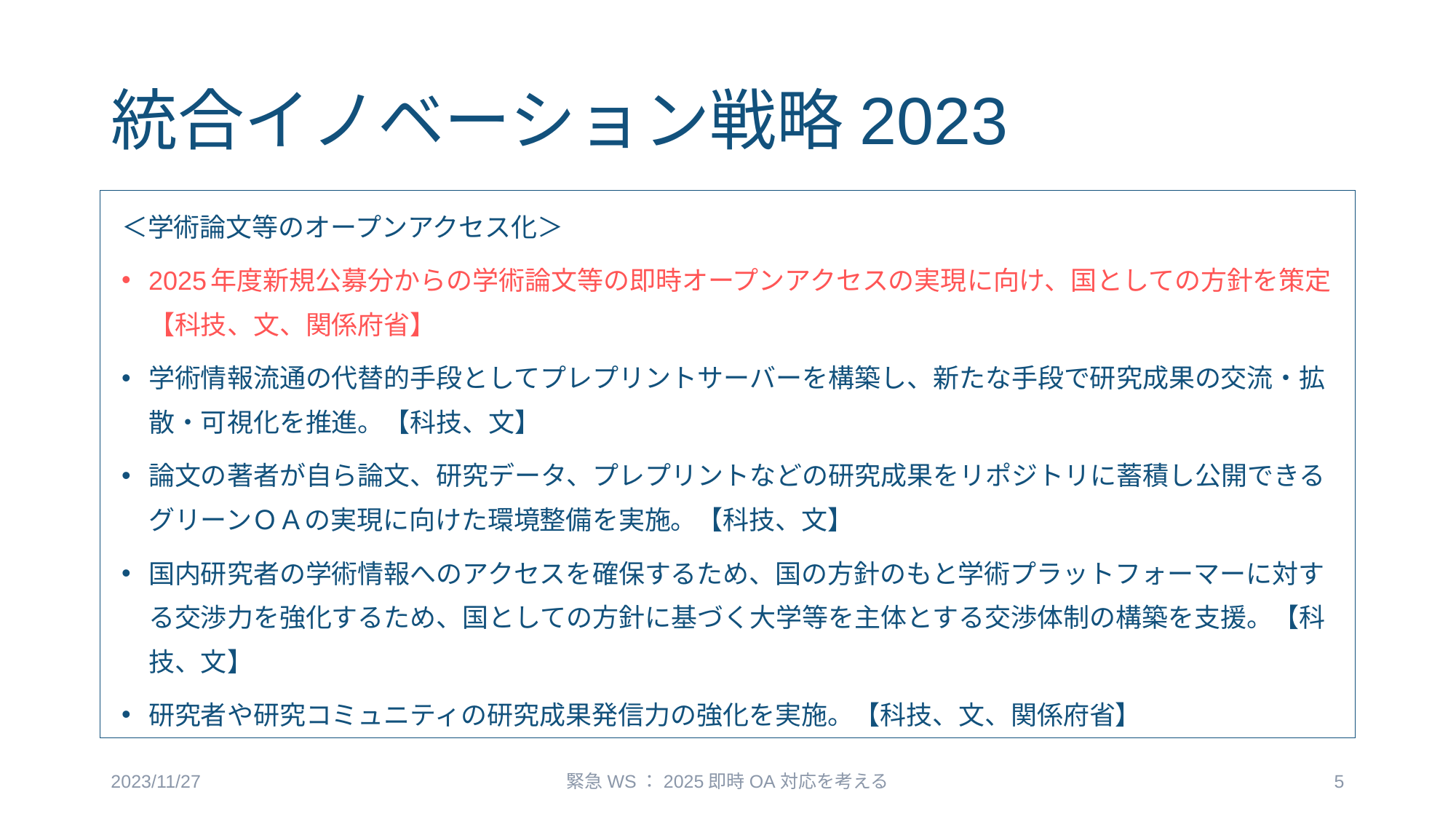

# 統合イノベーション戦略2023
＜学術論文等のオープンアクセス化＞
2025年度新規公募分からの学術論文等の即時オープンアクセスの実現に向け、国としての方針を策定【科技、文、関係府省】
学術情報流通の代替的手段としてプレプリントサーバーを構築し、新たな手段で研究成果の交流・拡散・可視化を推進。【科技、文】
論文の著者が自ら論文、研究データ、プレプリントなどの研究成果をリポジトリに蓄積し公開できるグリーンＯＡの実現に向けた環境整備を実施。【科技、文】
国内研究者の学術情報へのアクセスを確保するため、国の方針のもと学術プラットフォーマーに対する交渉力を強化するため、国としての方針に基づく大学等を主体とする交渉体制の構築を支援。【科技、文】
研究者や研究コミュニティの研究成果発信力の強化を実施。【科技、文、関係府省】
2023/11/27
緊急WS：2025即時OA対応を考える
5